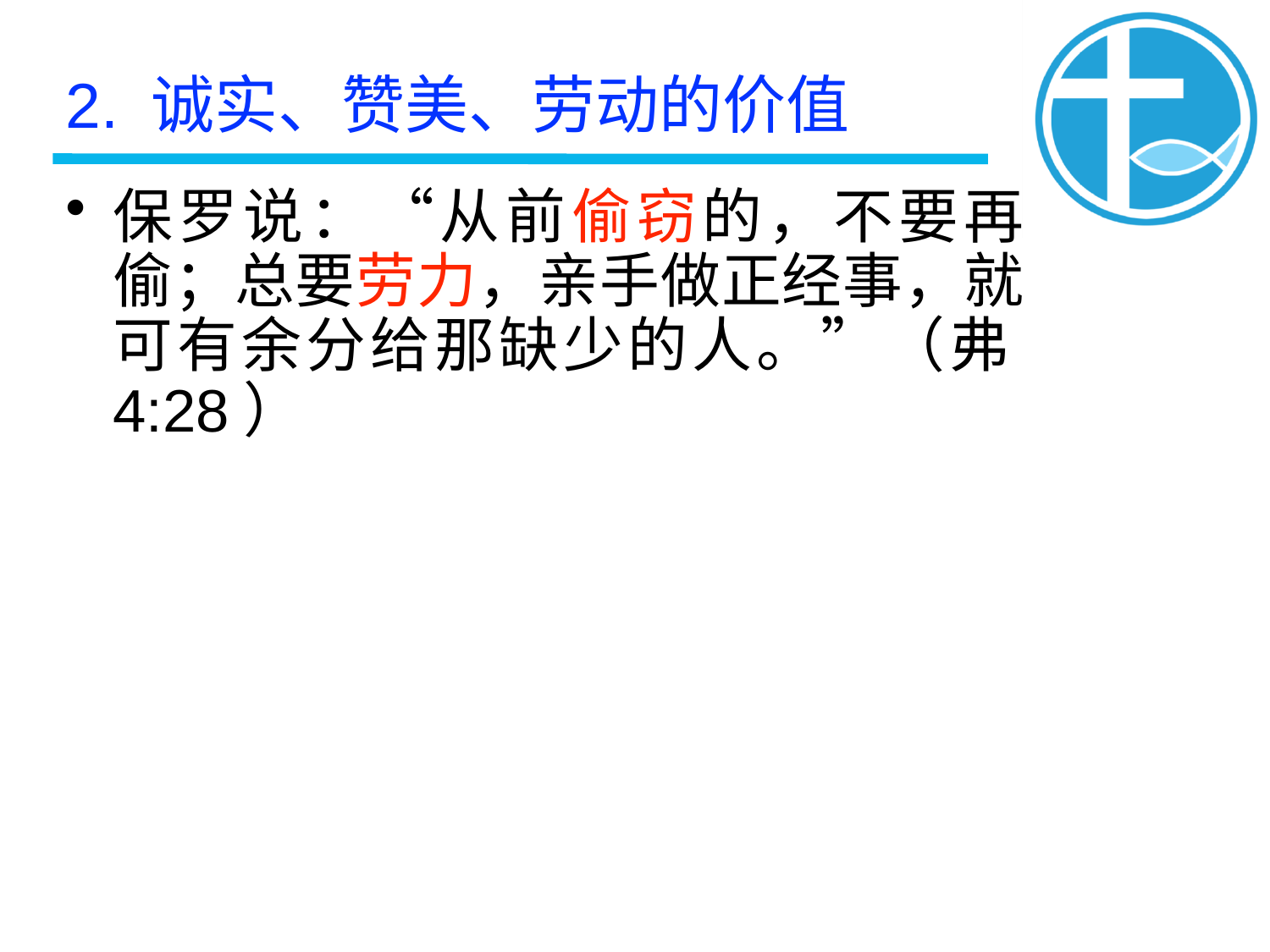

2. 诚实、赞美、劳动的价值
保罗说：“从前偷窃的，不要再偷；总要劳力，亲手做正经事，就可有余分给那缺少的人。”（弗4:28）